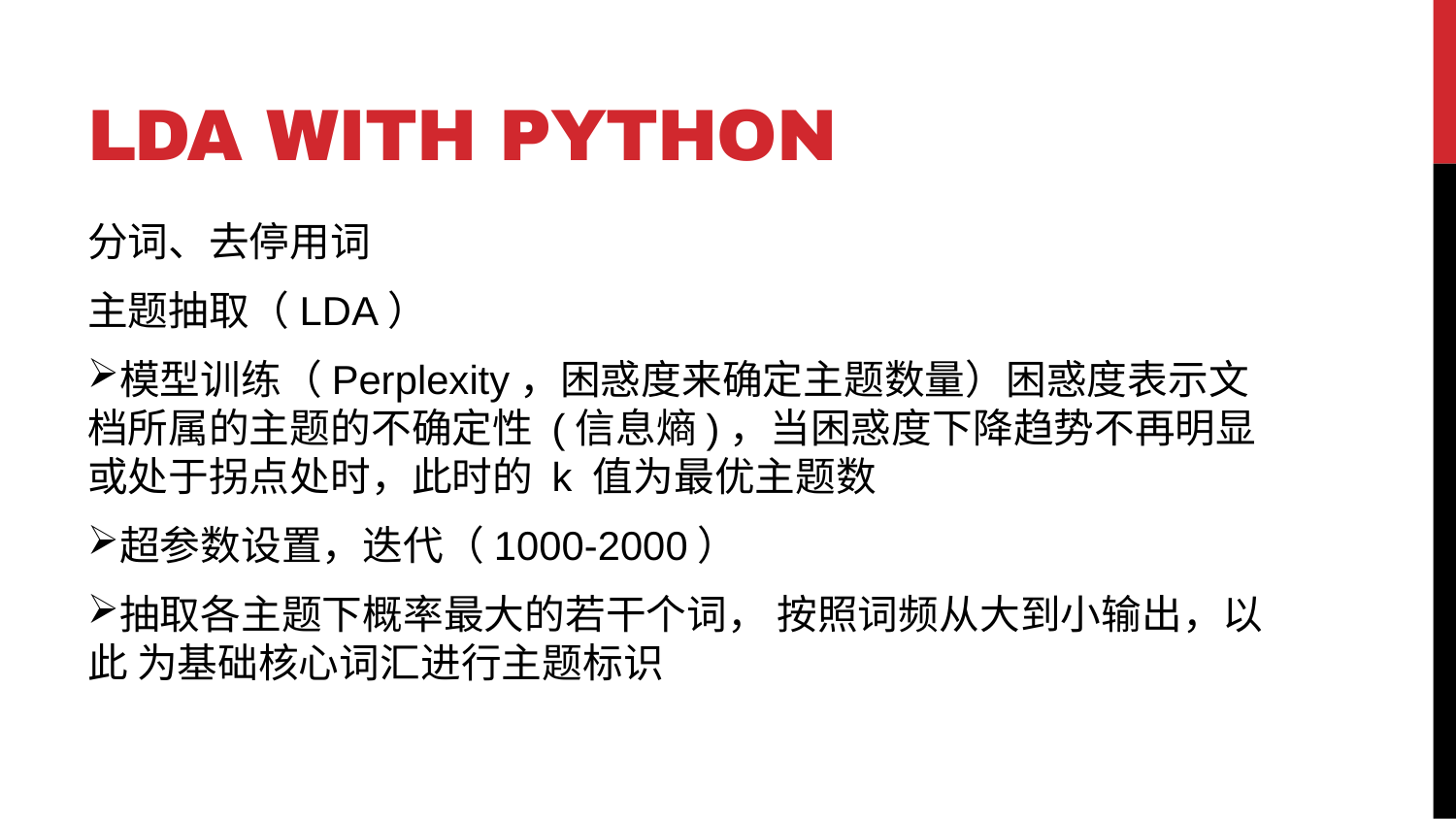

# LDA with Python
分词、去停用词
主题抽取（LDA）
模型训练（Perplexity，困惑度来确定主题数量）困惑度表示文档所属的主题的不确定性 (信息熵)，当困惑度下降趋势不再明显或处于拐点处时，此时的 k 值为最优主题数
超参数设置，迭代（1000-2000）
抽取各主题下概率最大的若干个词， 按照词频从大到小输出，以此 为基础核心词汇进行主题标识